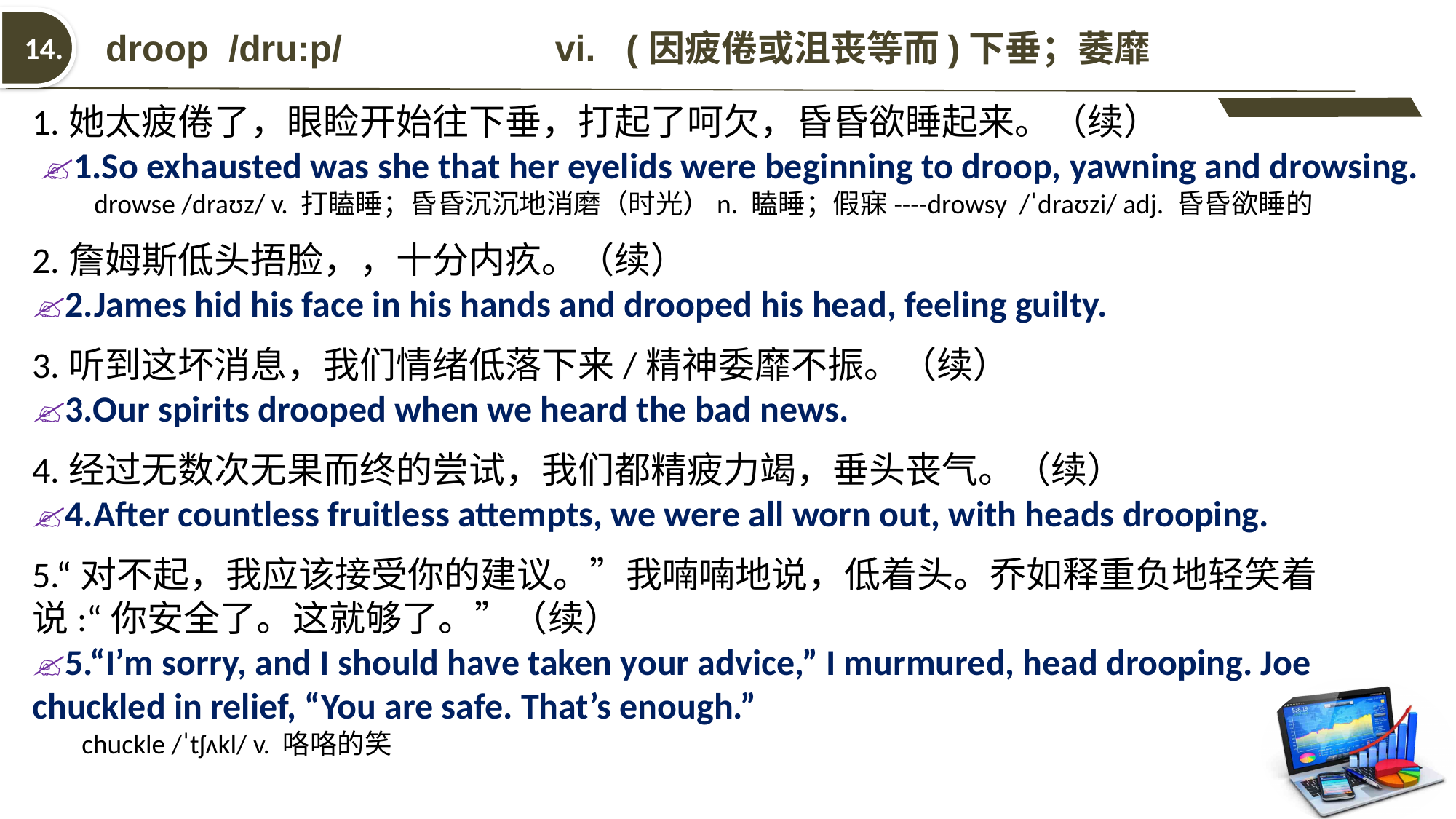

droop  /dru:p/                     vi.   (因疲倦或沮丧等而)下垂；萎靡

14.
1.她太疲倦了，眼睑开始往下垂，打起了呵欠，昏昏欲睡起来。（续）
 ✍1.So exhausted was she that her eyelids were beginning to droop, yawning and drowsing.
          drowse /draʊz/ v. 打瞌睡；昏昏沉沉地消磨（时光）n. 瞌睡；假寐----drowsy  /ˈdraʊzi/ adj. 昏昏欲睡的

2.詹姆斯低头捂脸，，十分内疚。（续）
✍2.James hid his face in his hands and drooped his head, feeling guilty.

3.听到这坏消息，我们情绪低落下来/精神委靡不振。（续）
✍3.Our spirits drooped when we heard the bad news.

4.经过无数次无果而终的尝试，我们都精疲力竭，垂头丧气。（续）
✍4.After countless fruitless attempts, we were all worn out, with heads drooping.

5.“对不起，我应该接受你的建议。”我喃喃地说，低着头。乔如释重负地轻笑着说:“你安全了。这就够了。”（续）
✍5.“I’m sorry, and I should have taken your advice,” I murmured, head drooping. Joe chuckled in relief, “You are safe. That’s enough.”
        chuckle /ˈtʃʌkl/ v. 咯咯的笑